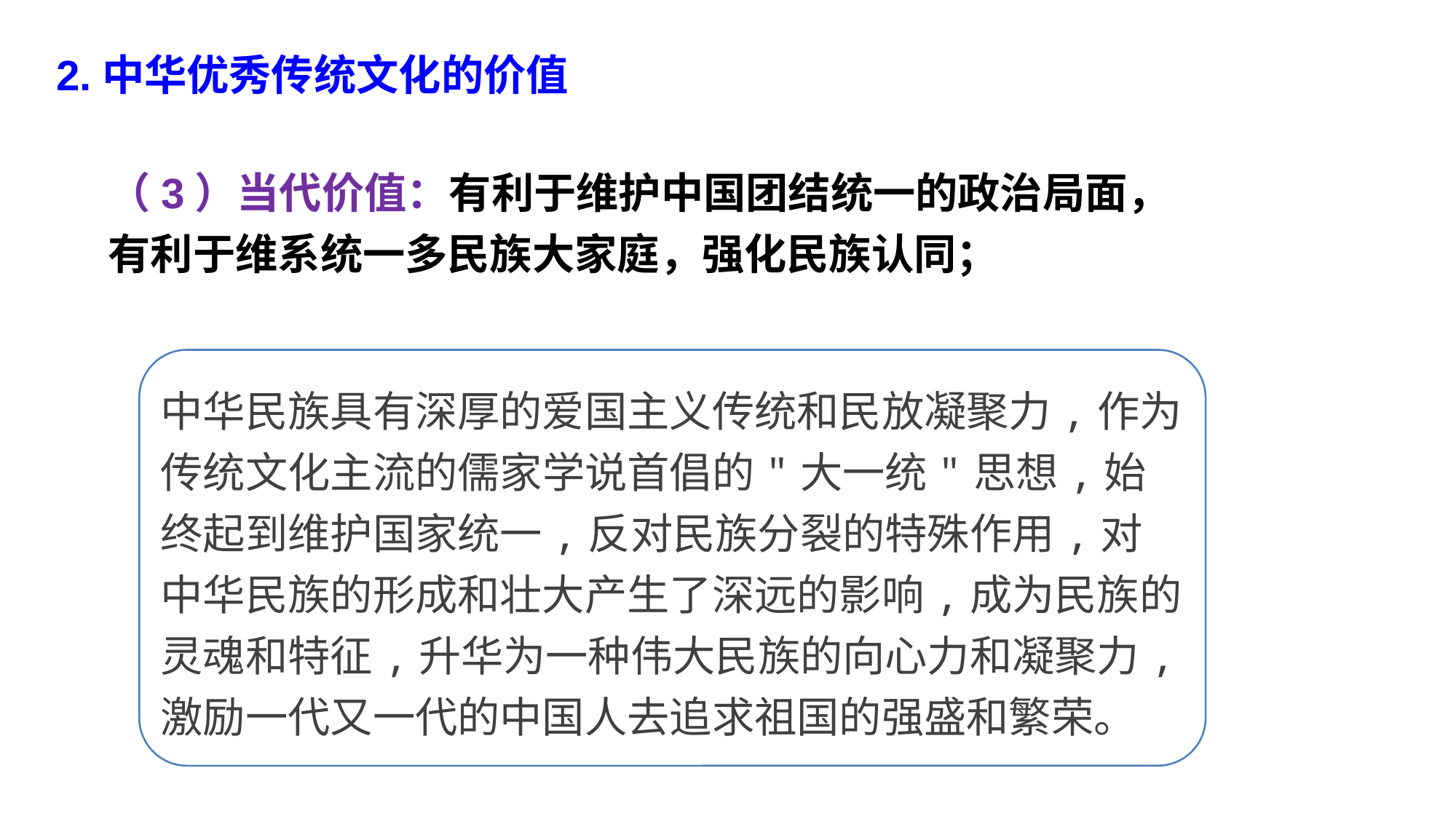

2.中华优秀传统文化的价值
（3）当代价值：有利于维护中国团结统一的政治局面，有利于维系统一多民族大家庭，强化民族认同；
中华民族具有深厚的爱国主义传统和民放凝聚力,作为传统文化主流的儒家学说首倡的"大一统"思想,始终起到维护国家统一,反对民族分裂的特殊作用,对中华民族的形成和壮大产生了深远的影响,成为民族的灵魂和特征,升华为一种伟大民族的向心力和凝聚力,激励一代又一代的中国人去追求祖国的强盛和繁荣。